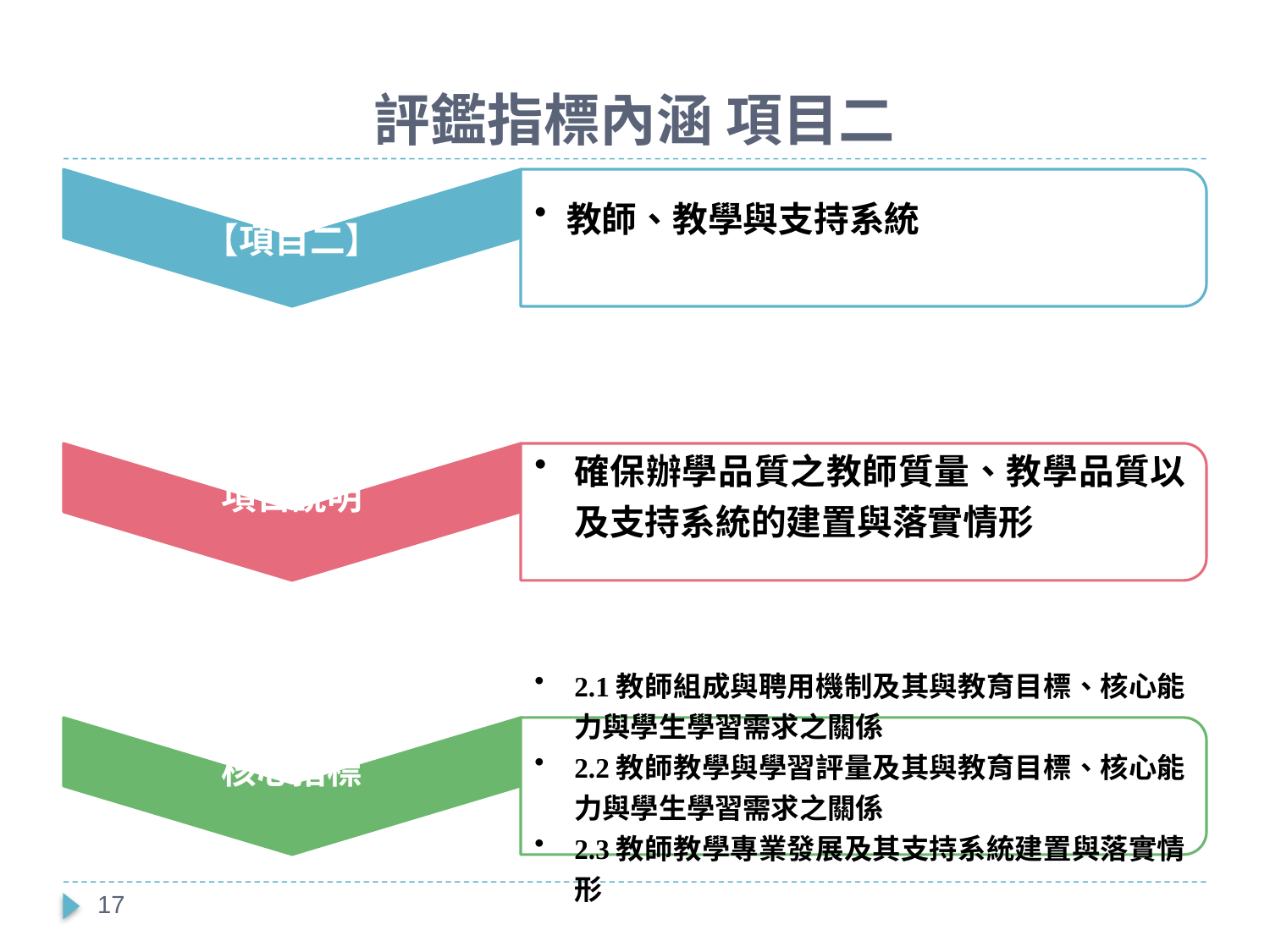

# 評鑑指標內涵 項目二
【項目二】
項目說明
核心指標
教師、教學與支持系統
確保辦學品質之教師質量、教學品質以及支持系統的建置與落實情形
2.1教師組成與聘用機制及其與教育目標、核心能力與學生學習需求之關係
2.2教師教學與學習評量及其與教育目標、核心能力與學生學習需求之關係
2.3教師教學專業發展及其支持系統建置與落實情形
17